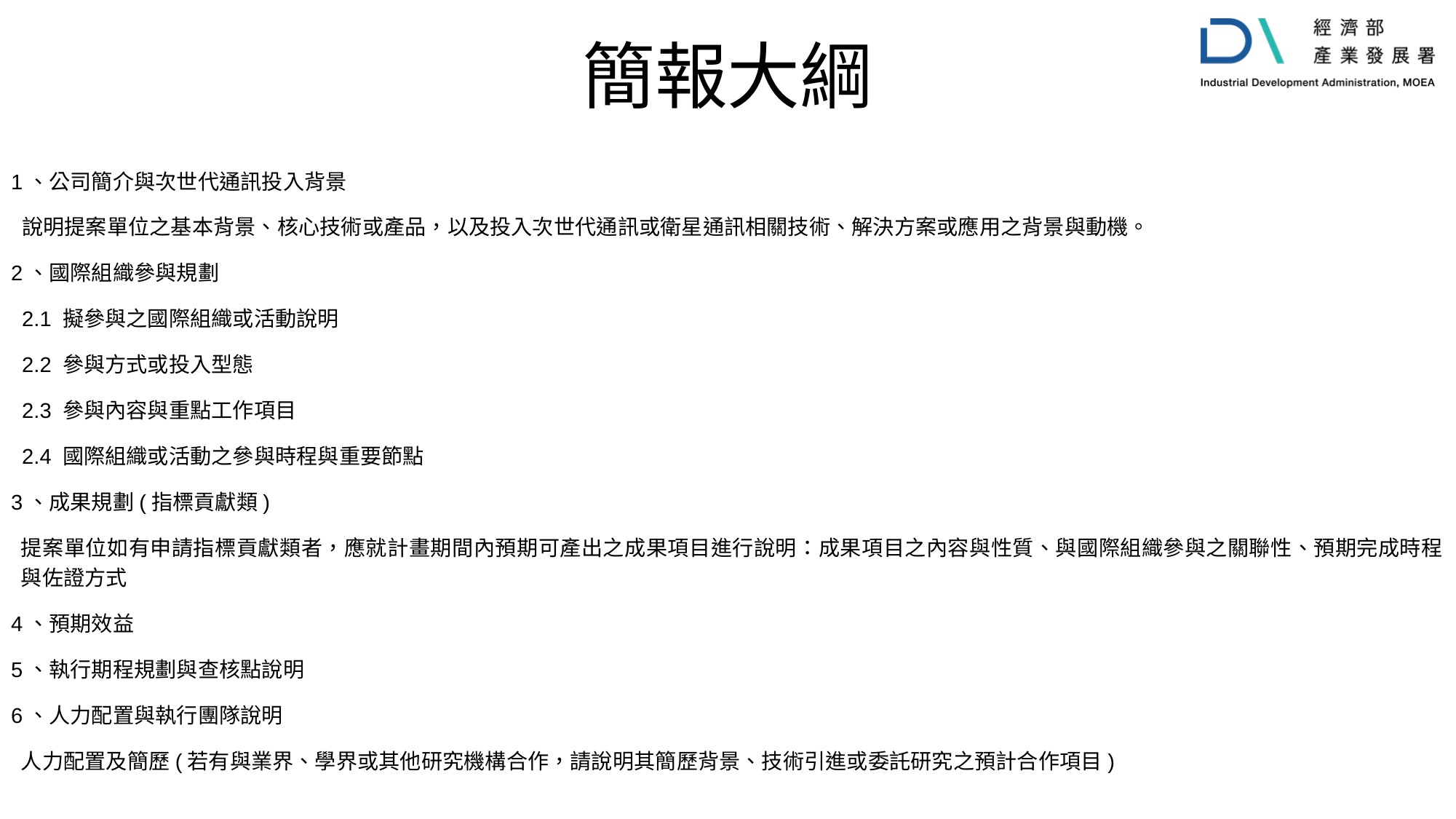

簡報大綱
1、公司簡介與次世代通訊投入背景
說明提案單位之基本背景、核心技術或產品，以及投入次世代通訊或衛星通訊相關技術、解決方案或應用之背景與動機。
2、國際組織參與規劃
2.1 擬參與之國際組織或活動說明
2.2 參與方式或投入型態
2.3 參與內容與重點工作項目
2.4 國際組織或活動之參與時程與重要節點
3、成果規劃(指標貢獻類)
提案單位如有申請指標貢獻類者，應就計畫期間內預期可產出之成果項目進行說明：成果項目之內容與性質、與國際組織參與之關聯性、預期完成時程與佐證方式
4、預期效益
5、執行期程規劃與查核點說明
6、人力配置與執行團隊說明
人力配置及簡歷(若有與業界、學界或其他研究機構合作，請說明其簡歷背景、技術引進或委託研究之預計合作項目)